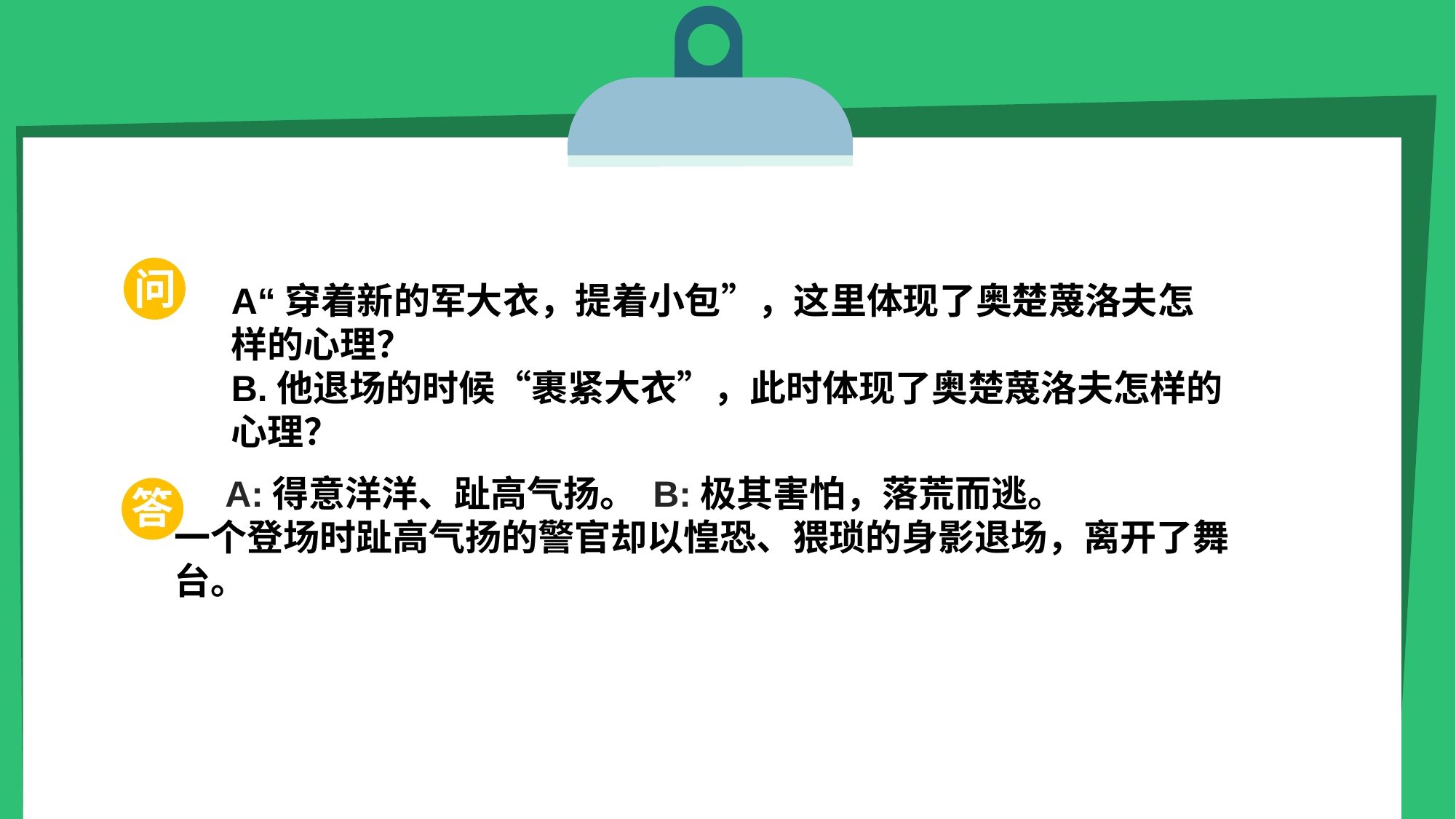

问

A“穿着新的军大衣，提着小包”，这里体现了奥楚蔑洛夫怎样的心理？
B.他退场的时候“裹紧大衣”，此时体现了奥楚蔑洛夫怎样的心理？

     A:得意洋洋、趾高气扬。 B:极其害怕，落荒而逃。
一个登场时趾高气扬的警官却以惶恐、猥琐的身影退场，离开了舞台。
答